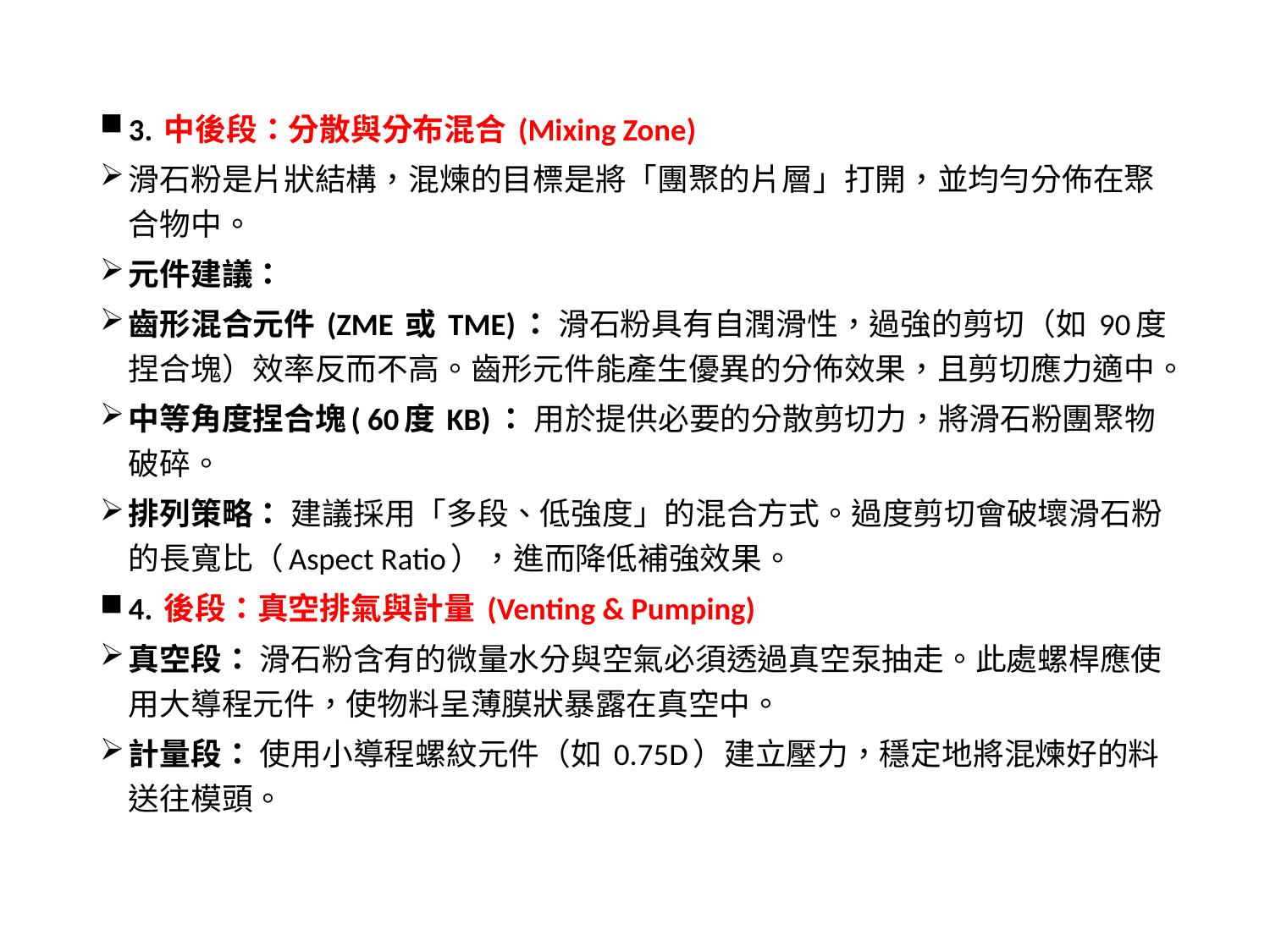

3. 中後段：分散與分布混合 (Mixing Zone)
滑石粉是片狀結構，混煉的目標是將「團聚的片層」打開，並均勻分佈在聚合物中。
元件建議：
齒形混合元件 (ZME 或 TME)： 滑石粉具有自潤滑性，過強的剪切（如 90度捏合塊）效率反而不高。齒形元件能產生優異的分佈效果，且剪切應力適中。
中等角度捏合塊( 60度 KB)： 用於提供必要的分散剪切力，將滑石粉團聚物破碎。
排列策略： 建議採用「多段、低強度」的混合方式。過度剪切會破壞滑石粉的長寬比（Aspect Ratio），進而降低補強效果。
4. 後段：真空排氣與計量 (Venting & Pumping)
真空段： 滑石粉含有的微量水分與空氣必須透過真空泵抽走。此處螺桿應使用大導程元件，使物料呈薄膜狀暴露在真空中。
計量段： 使用小導程螺紋元件（如 0.75D）建立壓力，穩定地將混煉好的料送往模頭。